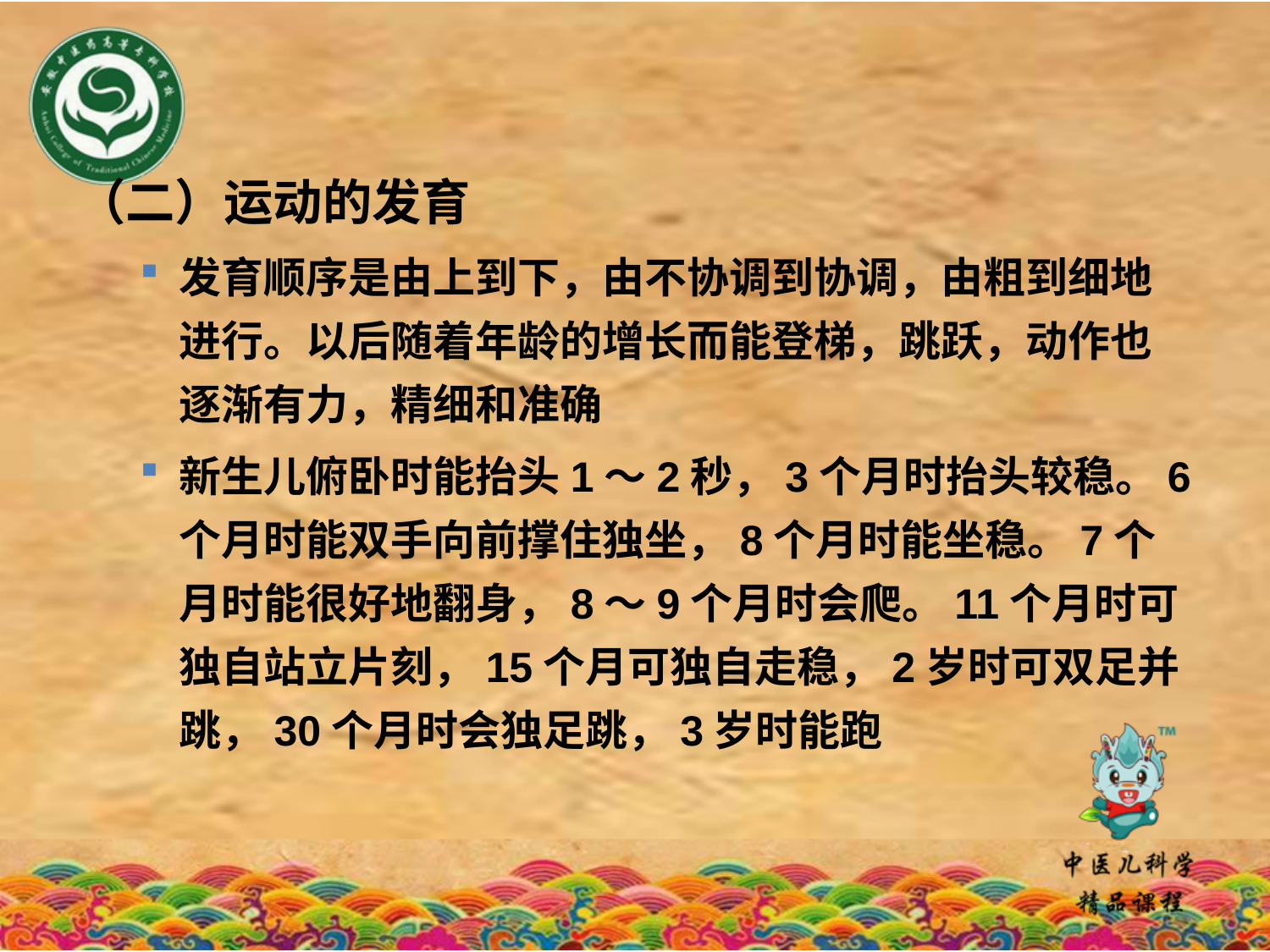

（二）运动的发育
发育顺序是由上到下，由不协调到协调，由粗到细地进行。以后随着年龄的增长而能登梯，跳跃，动作也逐渐有力，精细和准确
新生儿俯卧时能抬头1～2秒，3个月时抬头较稳。6个月时能双手向前撑住独坐，8个月时能坐稳。7个月时能很好地翻身，8～9个月时会爬。11个月时可独自站立片刻，15个月可独自走稳，2岁时可双足并跳，30个月时会独足跳，3岁时能跑